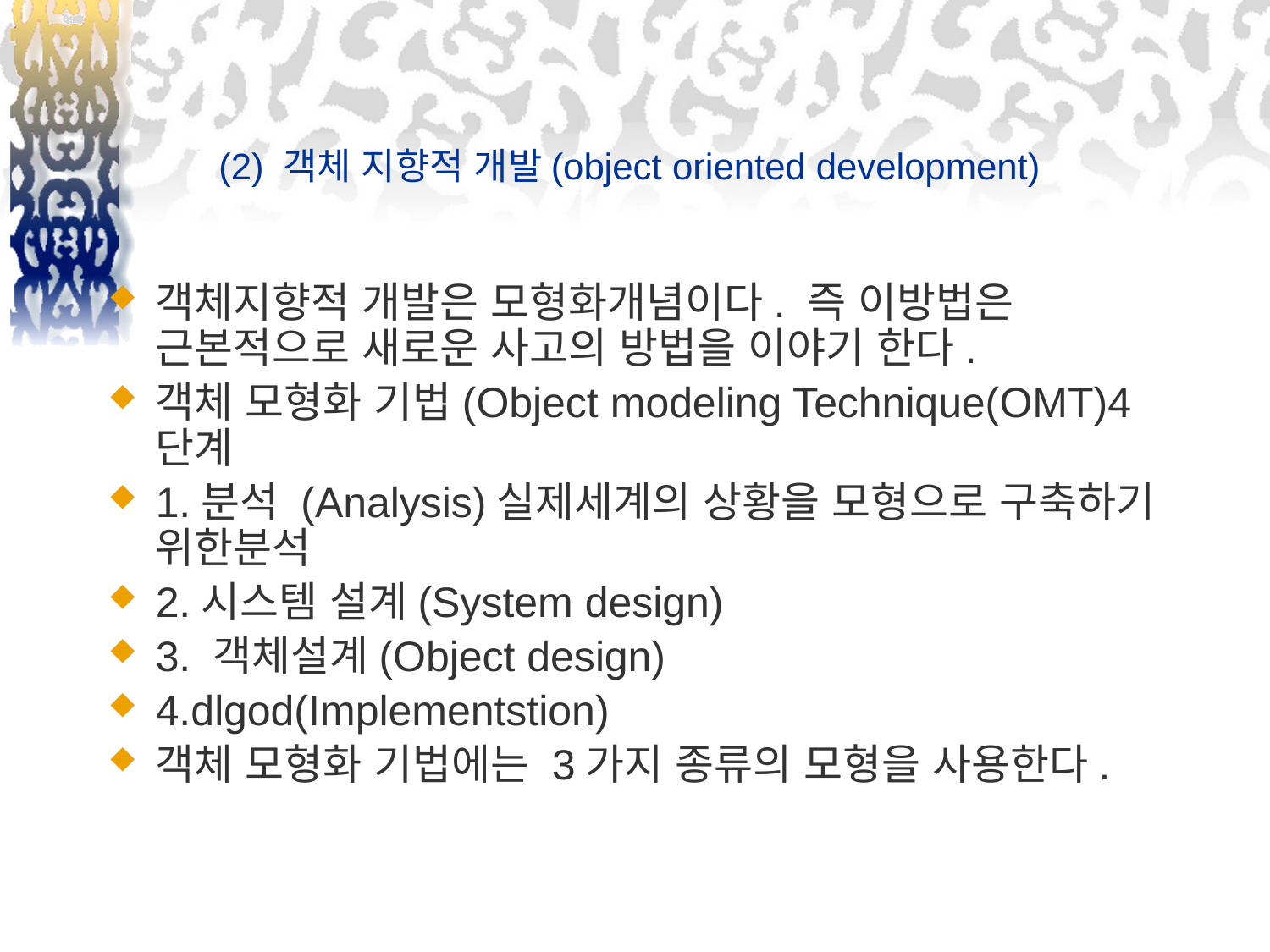

# (2) 객체 지향적 개발(object oriented development)
객체지향적 개발은 모형화개념이다. 즉 이방법은 근본적으로 새로운 사고의 방법을 이야기 한다.
객체 모형화 기법(Object modeling Technique(OMT)4단계
1.분석 (Analysis)실제세계의 상황을 모형으로 구축하기 위한분석
2.시스템 설계(System design)
3. 객체설계(Object design)
4.dlgod(Implementstion)
객체 모형화 기법에는 3가지 종류의 모형을 사용한다.